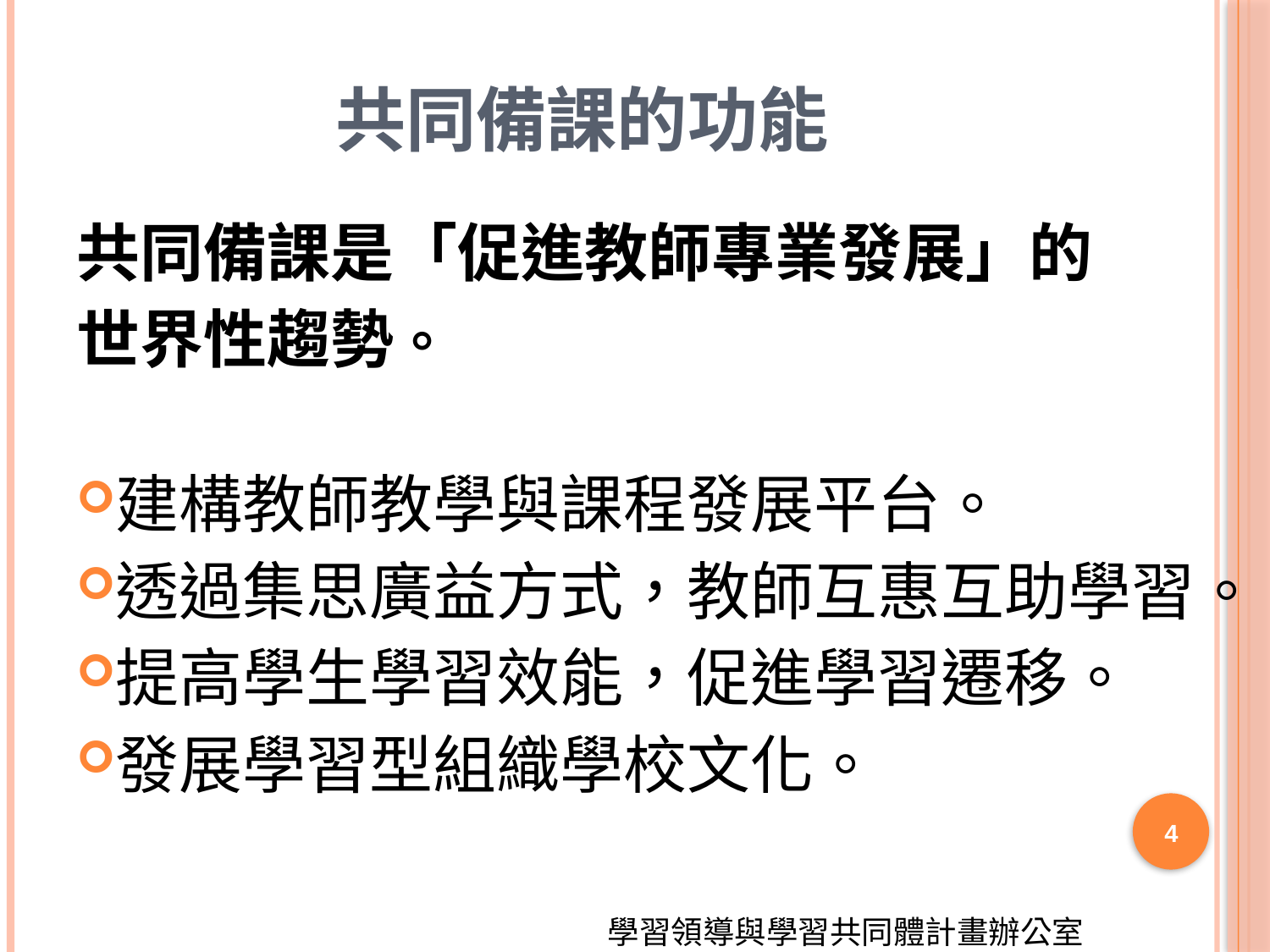

# 共同備課的功能
共同備課是「促進教師專業發展」的
世界性趨勢。

建構教師教學與課程發展平台。
透過集思廣益方式，教師互惠互助學習。
提高學生學習效能，促進學習遷移。
發展學習型組織學校文化。

4

學習領導與學習共同體計畫辦公室